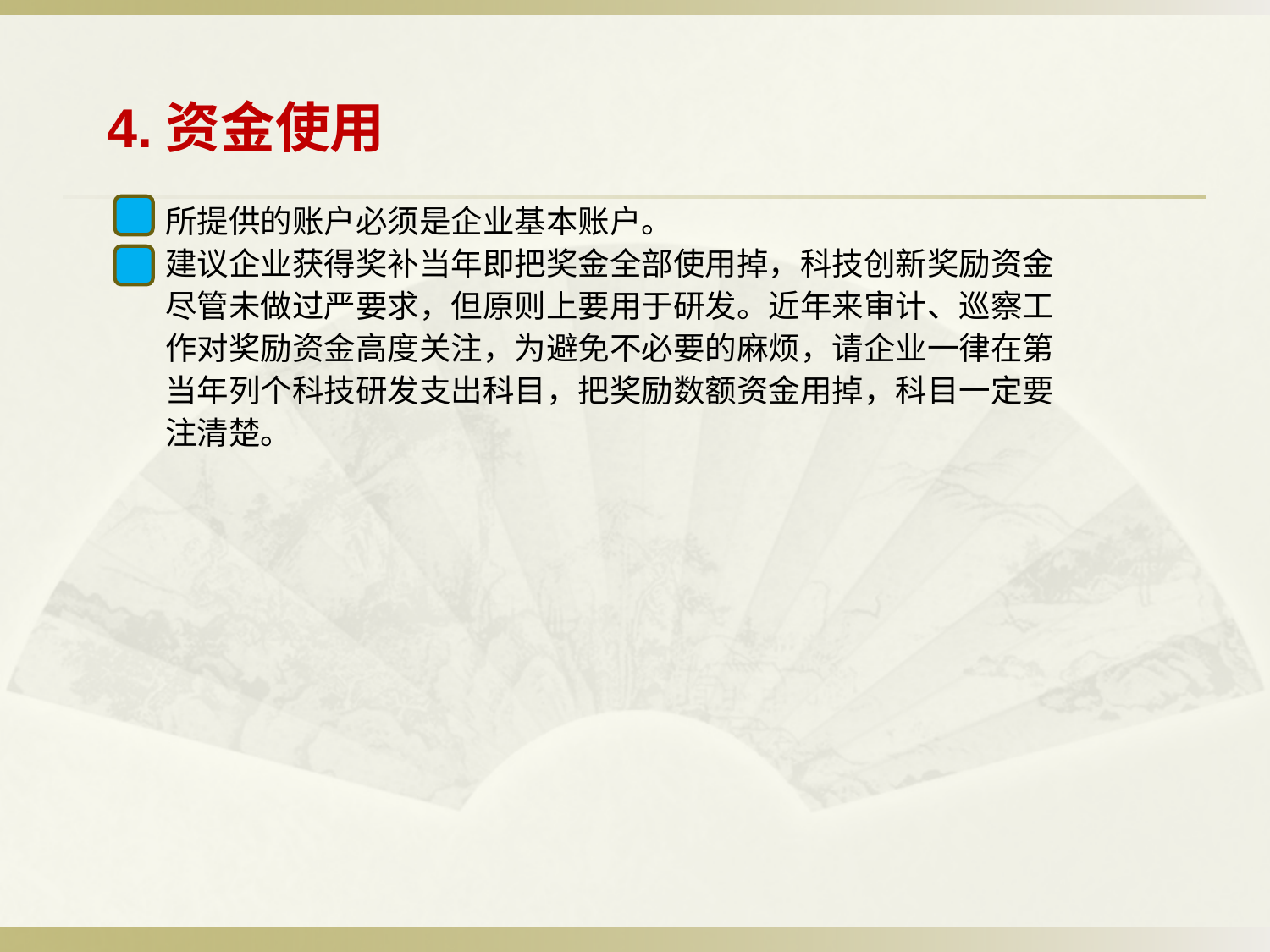

# 4.资金使用

       所提供的账户必须是企业基本账户。
       建议企业获得奖补当年即把奖金全部使用掉，科技创新奖励资金
       尽管未做过严要求，但原则上要用于研发。近年来审计、巡察工
       作对奖励资金高度关注，为避免不必要的麻烦，请企业一律在第
       当年列个科技研发支出科目，把奖励数额资金用掉，科目一定要
       注清楚。